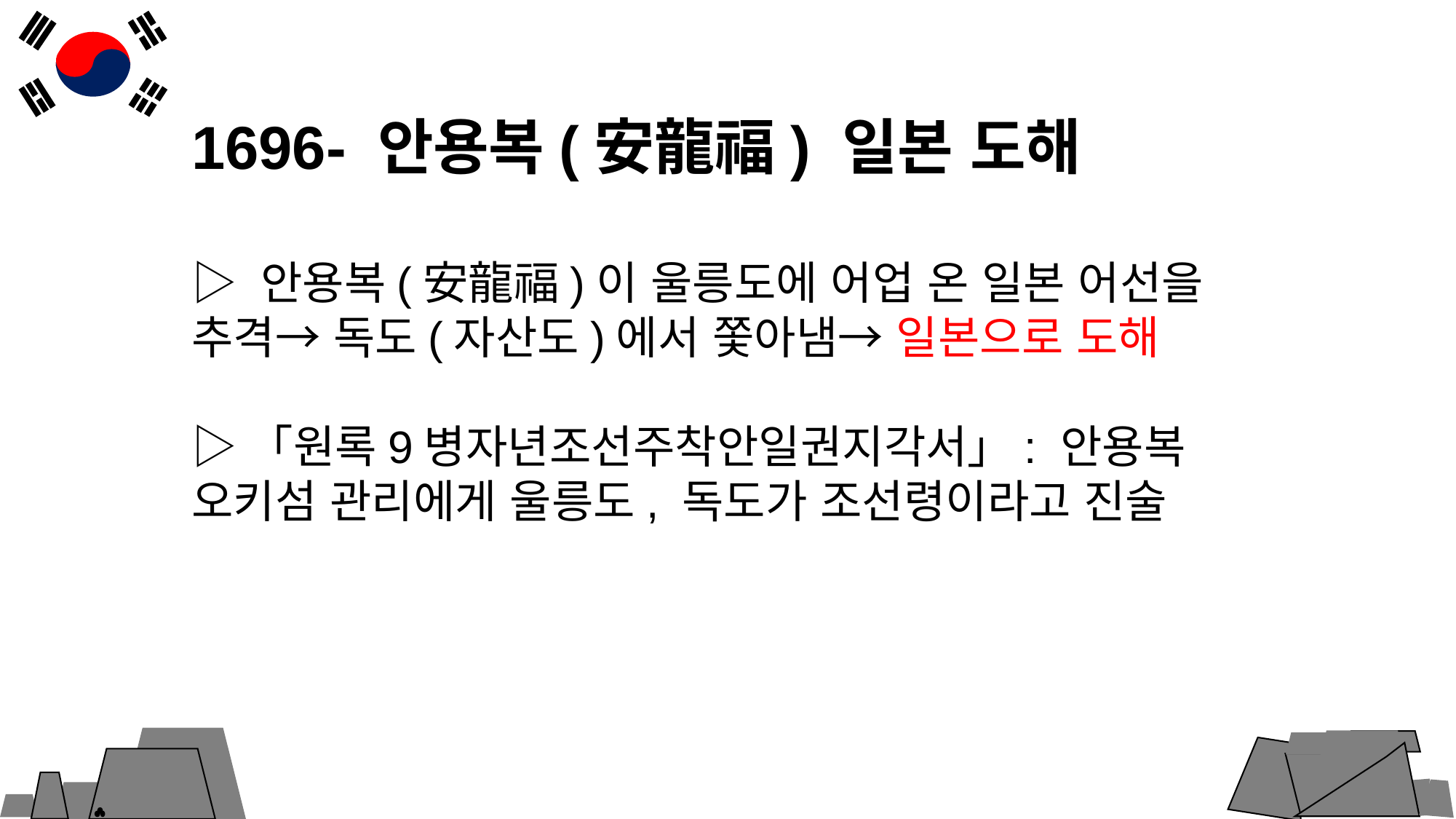

1696- 안용복(安龍福) 일본 도해
▷ 안용복(安龍福)이 울릉도에 어업 온 일본 어선을 추격→ 독도(자산도)에서 쫓아냄→ 일본으로 도해

▷「원록9병자년조선주착안일권지각서」: 안용복  오키섬 관리에게 울릉도, 독도가 조선령이라고 진술